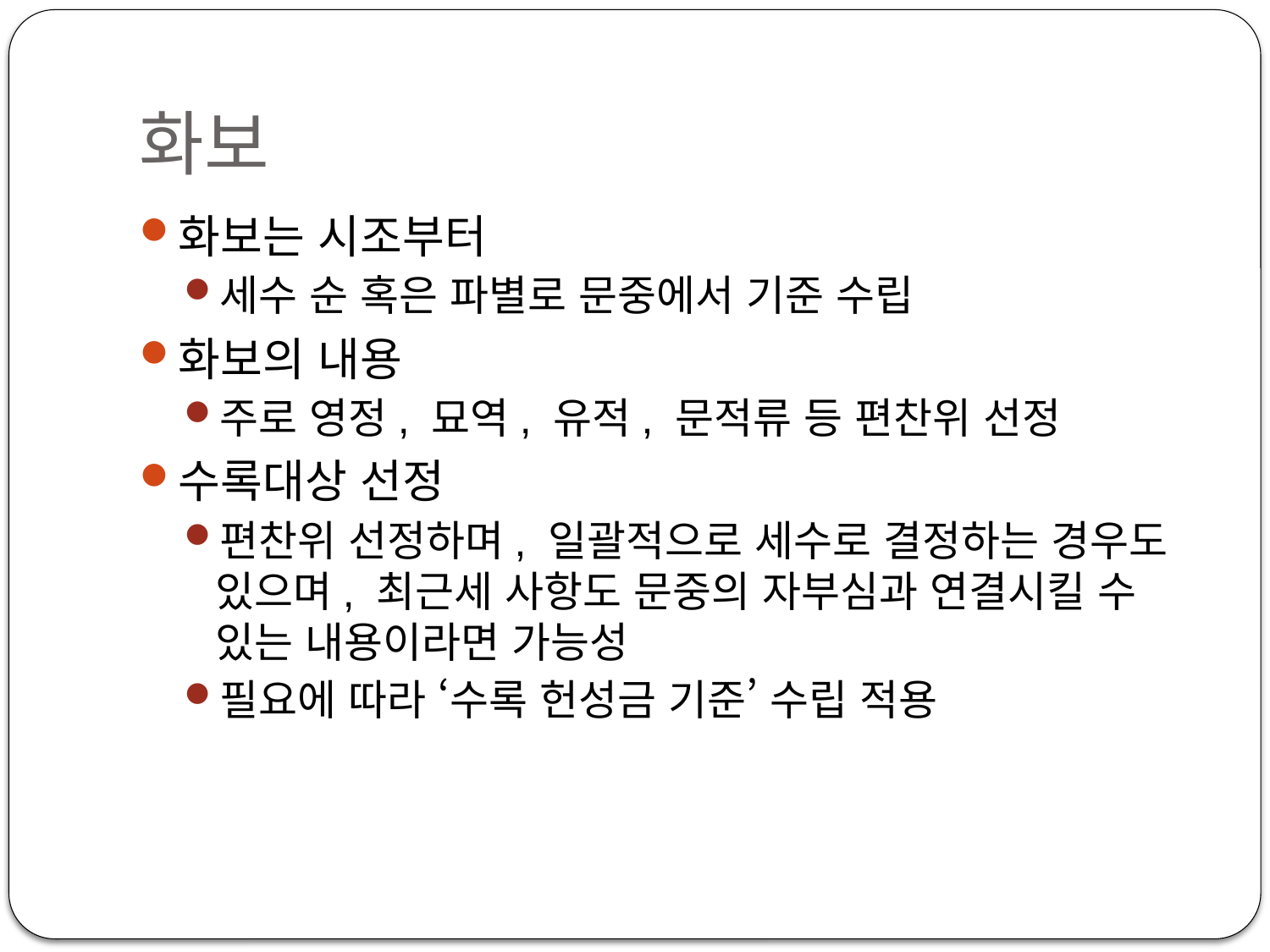

# 화보
화보는 시조부터
세수 순 혹은 파별로 문중에서 기준 수립
화보의 내용
주로 영정, 묘역, 유적, 문적류 등 편찬위 선정
수록대상 선정
편찬위 선정하며, 일괄적으로 세수로 결정하는 경우도 있으며, 최근세 사항도 문중의 자부심과 연결시킬 수 있는 내용이라면 가능성
필요에 따라 ‘수록 헌성금 기준’ 수립 적용